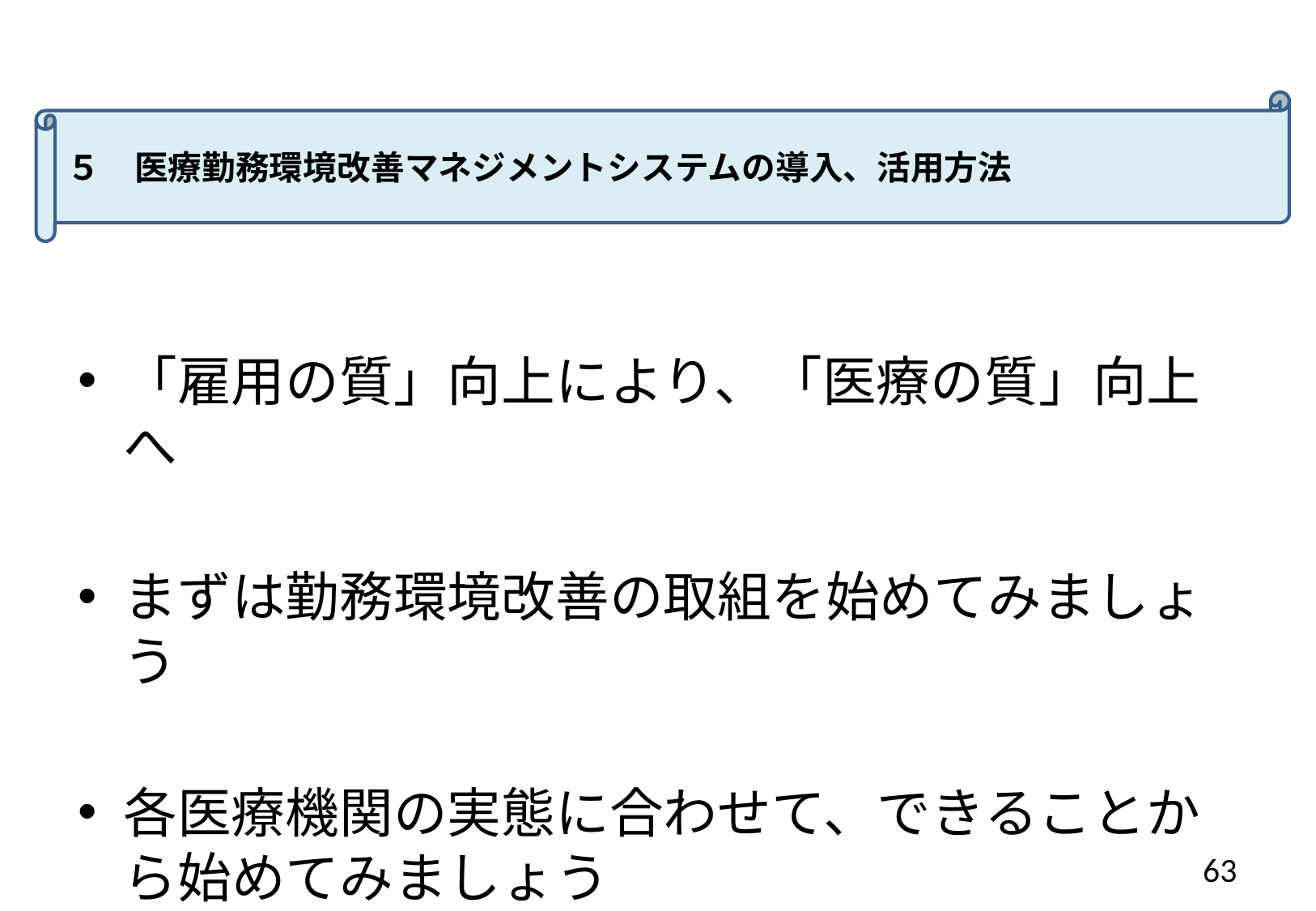

５　医療勤務環境改善マネジメントシステムの導入、活用方法
「雇用の質」向上により、「医療の質」向上へ

まずは勤務環境改善の取組を始めてみましょう

各医療機関の実態に合わせて、できることから始めてみましょう

63